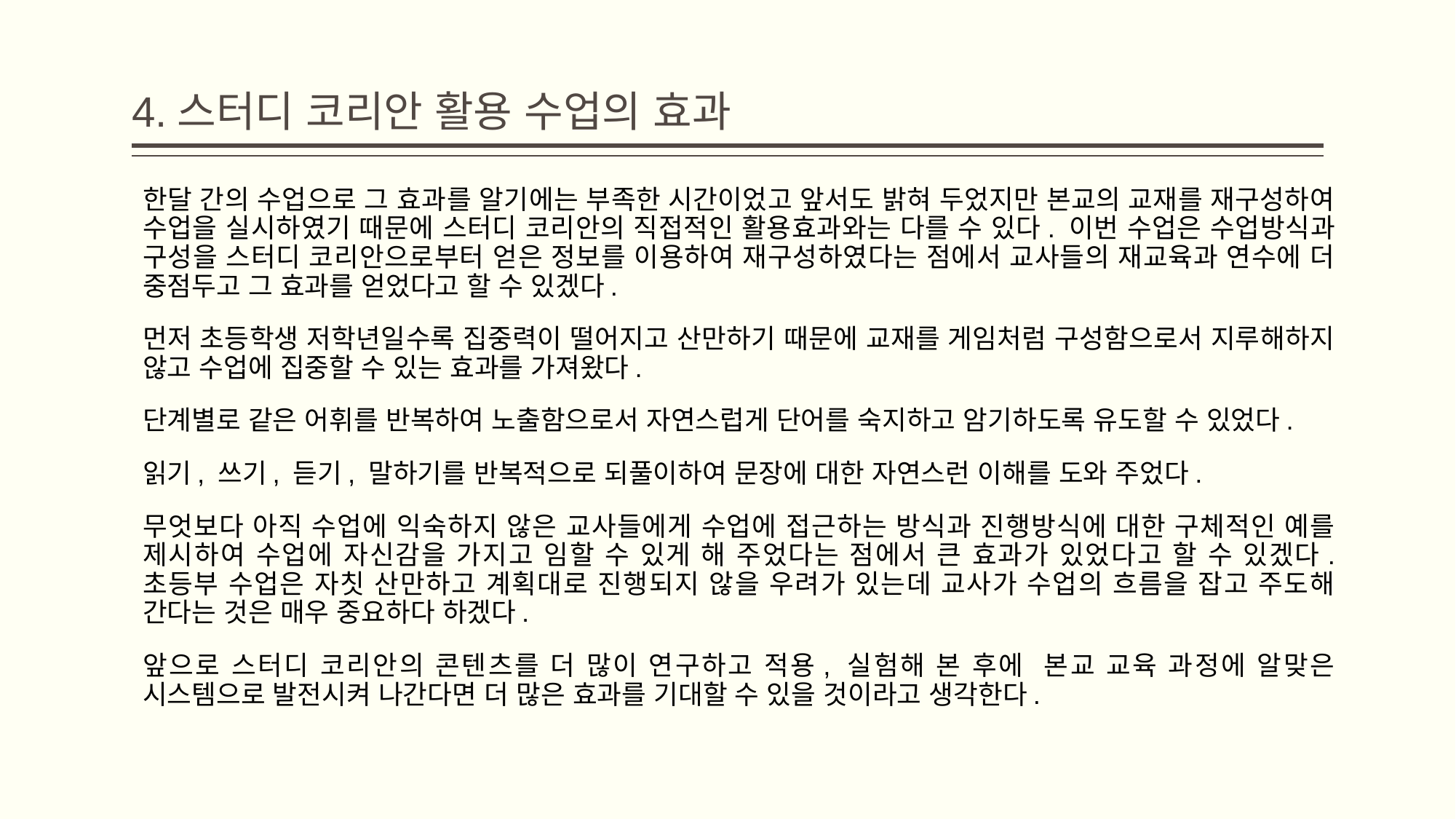

# 4.스터디 코리안 활용 수업의 효과
한달 간의 수업으로 그 효과를 알기에는 부족한 시간이었고 앞서도 밝혀 두었지만 본교의 교재를 재구성하여 수업을 실시하였기 때문에 스터디 코리안의 직접적인 활용효과와는 다를 수 있다. 이번 수업은 수업방식과 구성을 스터디 코리안으로부터 얻은 정보를 이용하여 재구성하였다는 점에서 교사들의 재교육과 연수에 더 중점두고 그 효과를 얻었다고 할 수 있겠다.
먼저 초등학생 저학년일수록 집중력이 떨어지고 산만하기 때문에 교재를 게임처럼 구성함으로서 지루해하지 않고 수업에 집중할 수 있는 효과를 가져왔다.
단계별로 같은 어휘를 반복하여 노출함으로서 자연스럽게 단어를 숙지하고 암기하도록 유도할 수 있었다.
읽기, 쓰기, 듣기, 말하기를 반복적으로 되풀이하여 문장에 대한 자연스런 이해를 도와 주었다.
무엇보다 아직 수업에 익숙하지 않은 교사들에게 수업에 접근하는 방식과 진행방식에 대한 구체적인 예를 제시하여 수업에 자신감을 가지고 임할 수 있게 해 주었다는 점에서 큰 효과가 있었다고 할 수 있겠다. 초등부 수업은 자칫 산만하고 계획대로 진행되지 않을 우려가 있는데 교사가 수업의 흐름을 잡고 주도해 간다는 것은 매우 중요하다 하겠다.
앞으로 스터디 코리안의 콘텐츠를 더 많이 연구하고 적용, 실험해 본 후에  본교 교육 과정에 알맞은 시스템으로 발전시켜 나간다면 더 많은 효과를 기대할 수 있을 것이라고 생각한다.